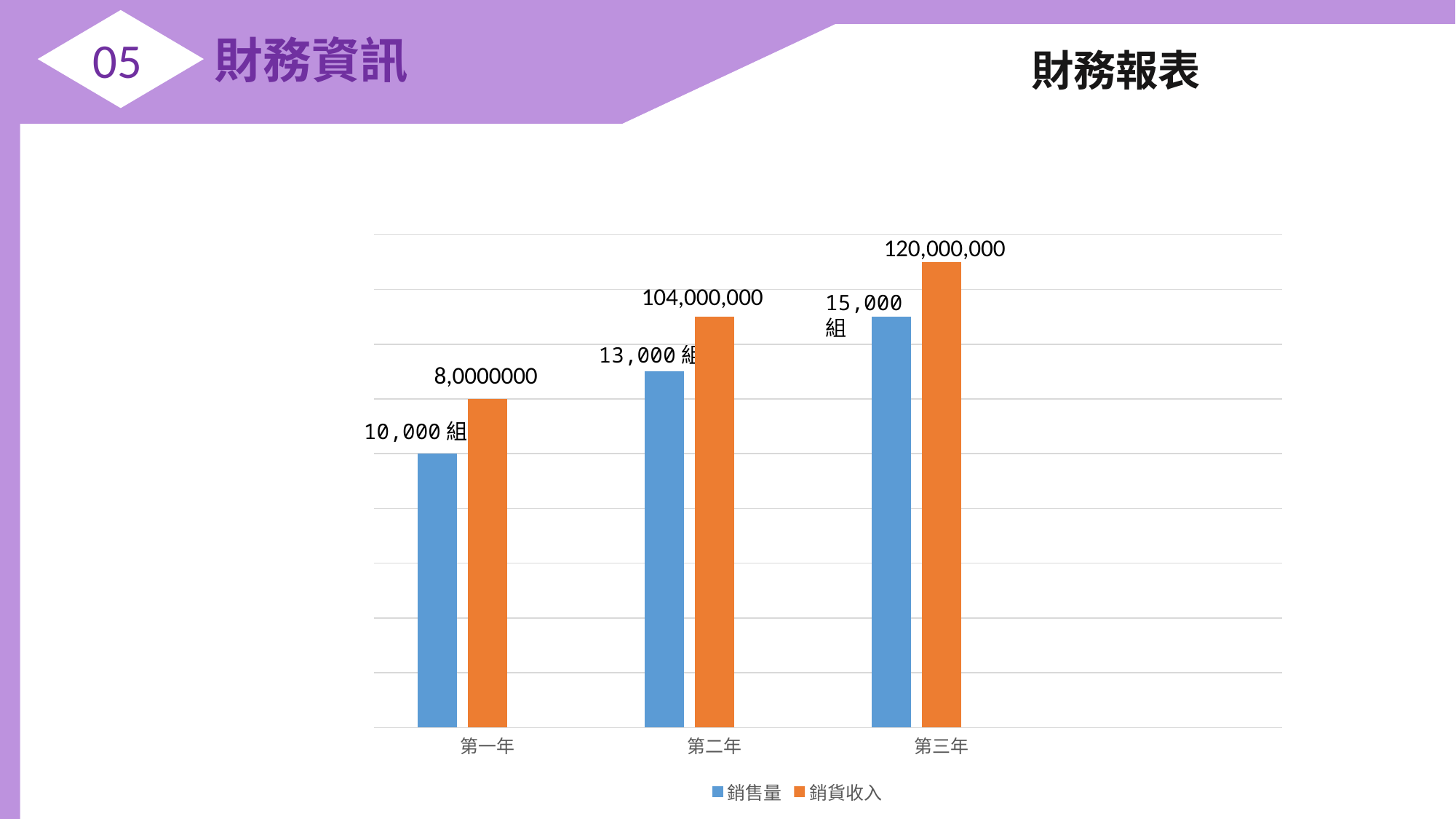

財務報表

### Chart

| Category | 銷售量 | 銷貨收入 | 欄1 |
|---|---|---|---|
| 第一年 | 10.0 | 12.0 | None |
| 第二年 | 13.0 | 15.0 | None |
| 第三年 | 15.0 | 17.0 | None |
120,000,000
104,000,000
15,000組
13,000組
8,0000000
10,000組